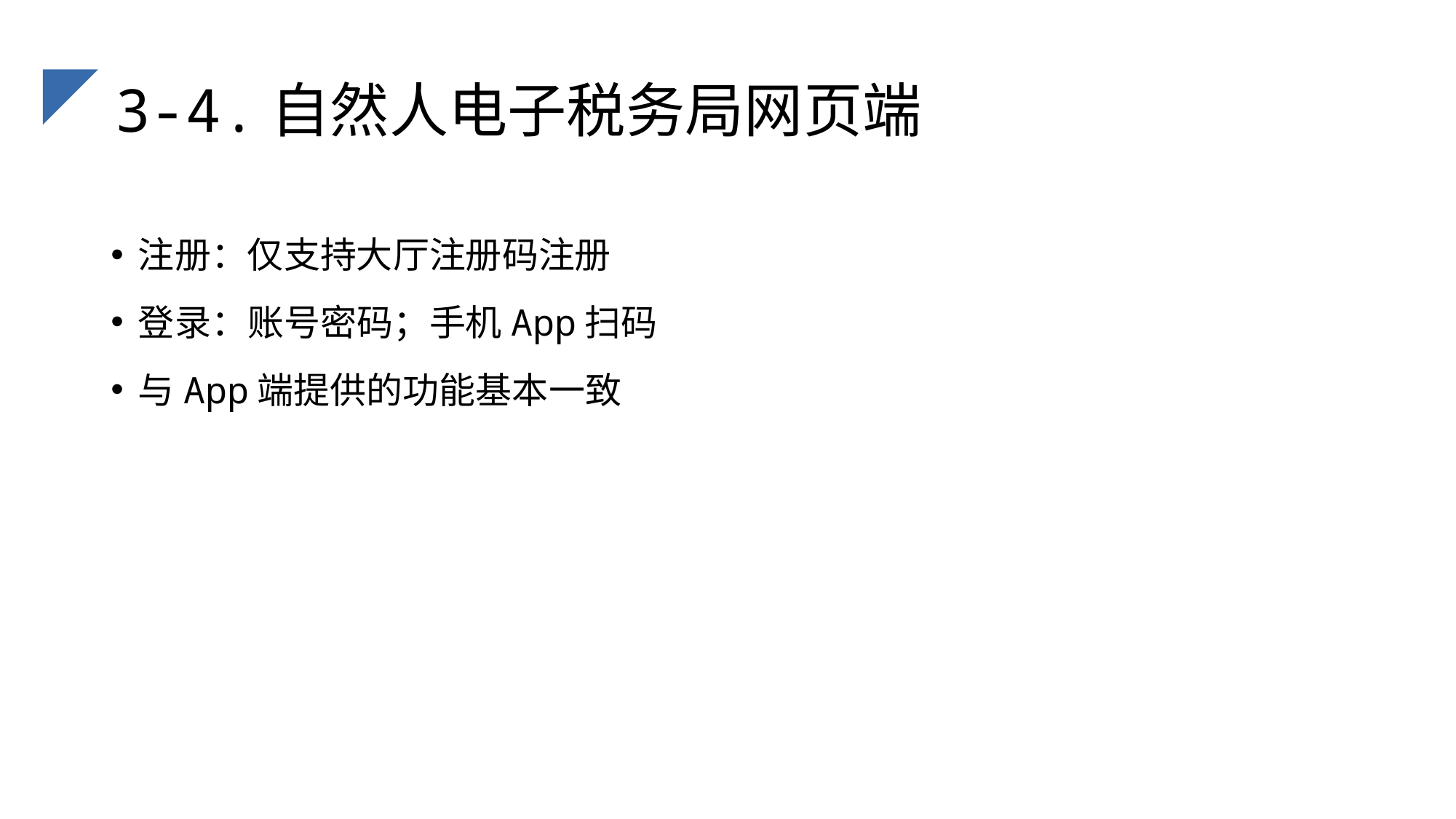

# 3-4.自然人电子税务局网页端
注册：仅支持大厅注册码注册
登录：账号密码；手机App扫码
与App端提供的功能基本一致